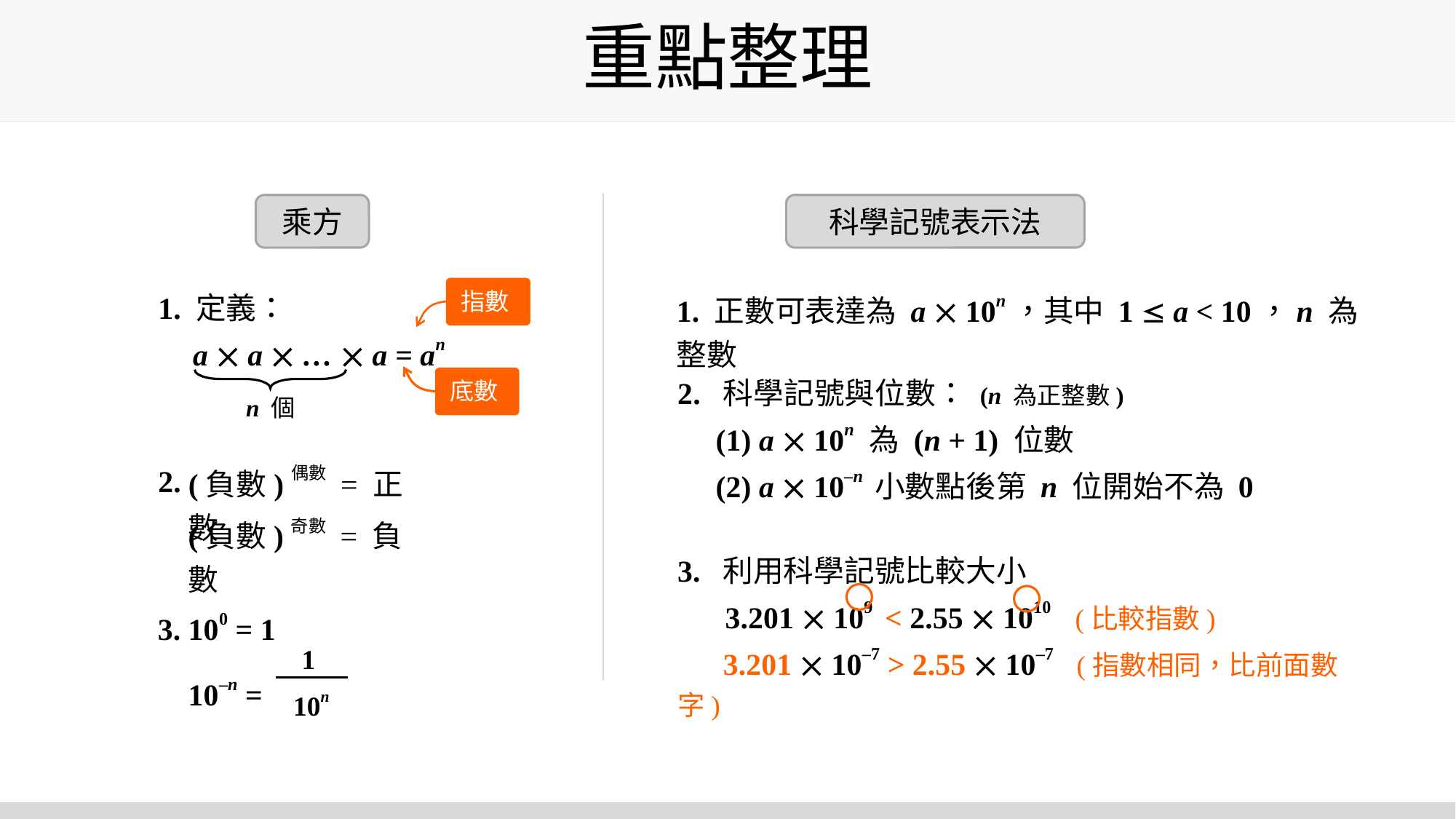

# 重點整理
科學記號表示法
乘方
1. 正數可表達為 a × 10n，其中 1 ≤ a < 10，n 為整數
1. 定義：
    a × a × … × a = an
指數

2.  科學記號與位數： (n 為正整數)
     (1) a × 10n 為 (n + 1) 位數
     (2) a × 10–n 小數點後第 n 位開始不為 0

底數
 n 個
(負數)偶數 = 正數
2.
(負數)奇數 = 負數
3.  利用科學記號比較大小
      3.201 × 109  < 2.55 × 1010    (比較指數)
      3.201 × 10–7 > 2.55 × 10–7   (指數相同，比前面數字)
3. 100 = 1
    10–n =

1
10n